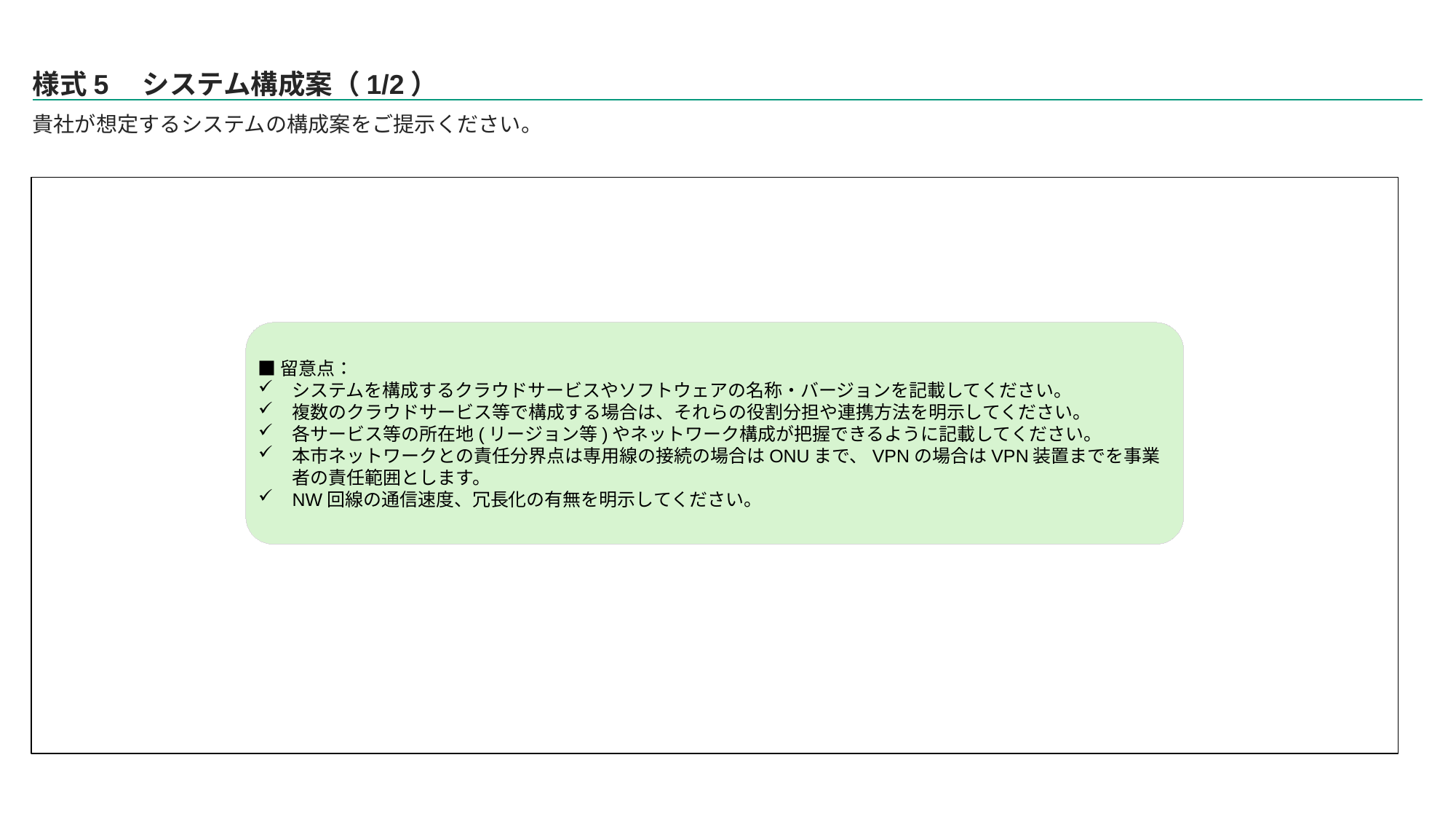

# 様式5　システム構成案（1/2）
貴社が想定するシステムの構成案をご提示ください。

■留意点：
システムを構成するクラウドサービスやソフトウェアの名称・バージョンを記載してください。
複数のクラウドサービス等で構成する場合は、それらの役割分担や連携方法を明示してください。
各サービス等の所在地(リージョン等)やネットワーク構成が把握できるように記載してください。
本市ネットワークとの責任分界点は専用線の接続の場合はONUまで、VPNの場合はVPN装置までを事業者の責任範囲とします。
NW回線の通信速度、冗長化の有無を明示してください。